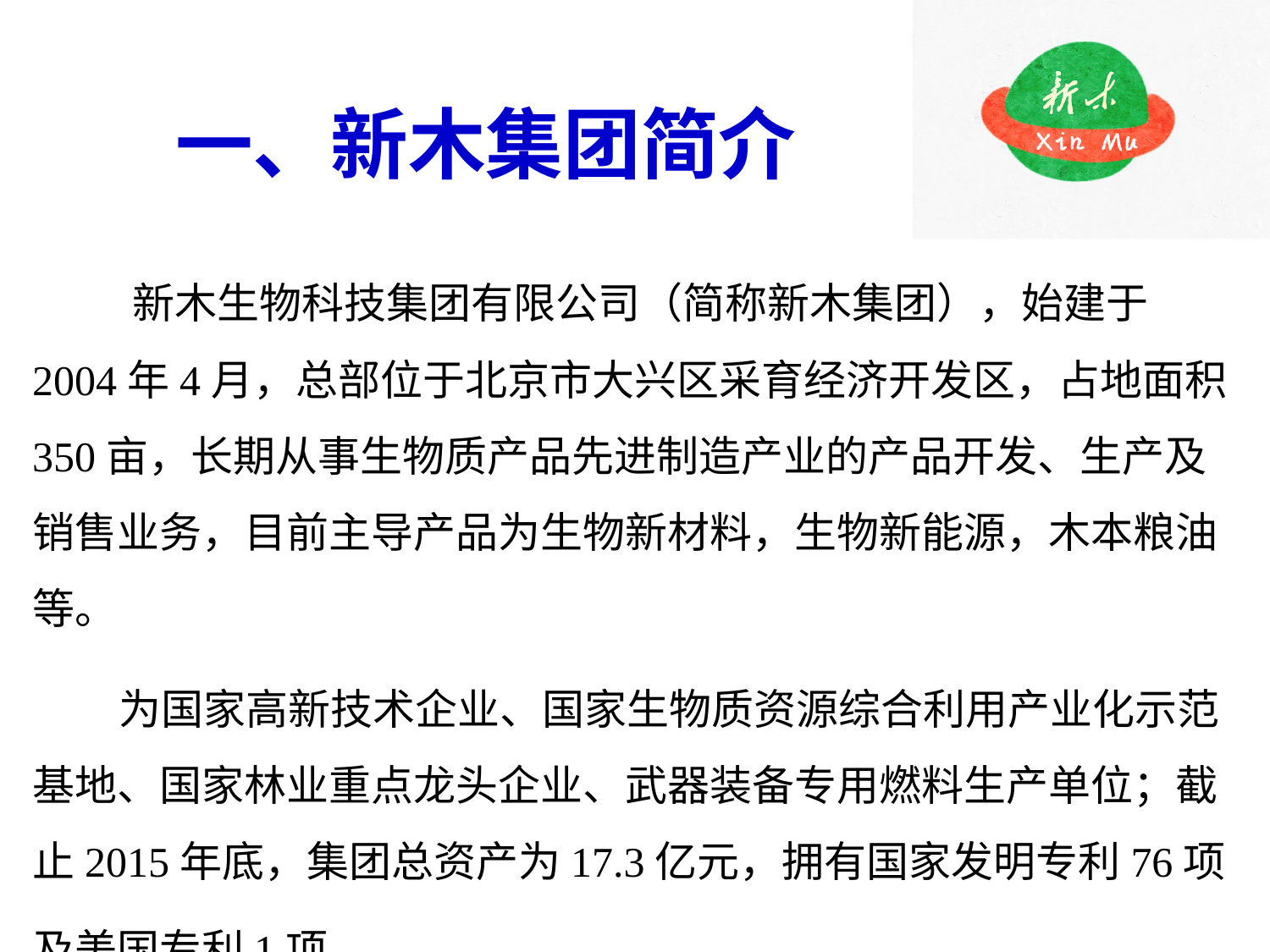

# 一、新木集团简介
        新木生物科技集团有限公司（简称新木集团），始建于2004年4月，总部位于北京市大兴区采育经济开发区，占地面积350亩，长期从事生物质产品先进制造产业的产品开发、生产及销售业务，目前主导产品为生物新材料，生物新能源，木本粮油等。
        为国家高新技术企业、国家生物质资源综合利用产业化示范基地、国家林业重点龙头企业、武器装备专用燃料生产单位；截止2015年底，集团总资产为17.3亿元，拥有国家发明专利76项及美国专利1项。